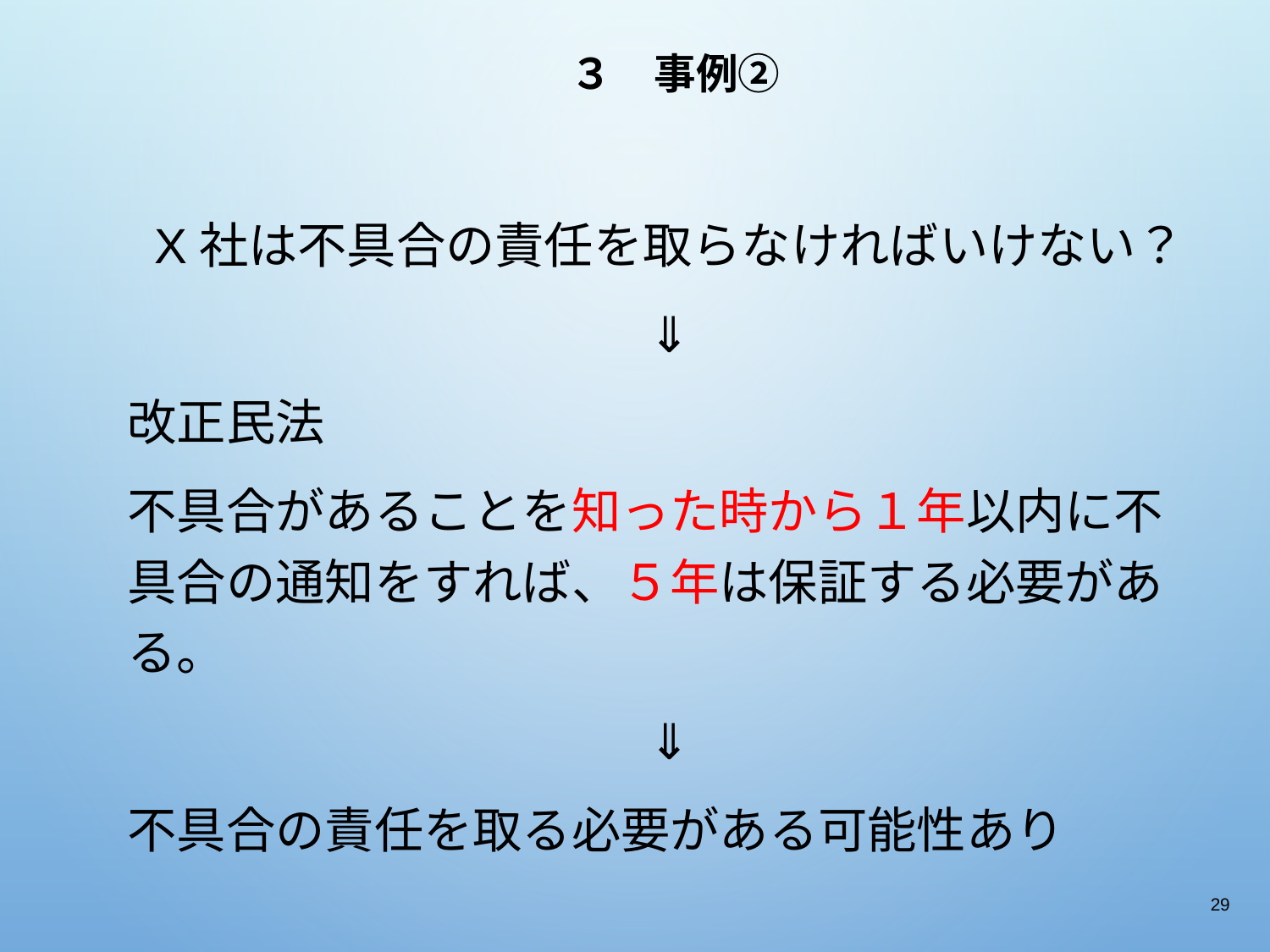

# ３　事例②
X社は不具合の責任を取らなければいけない？
⇓
改正民法
不具合があることを知った時から１年以内に不具合の通知をすれば、５年は保証する必要がある。
⇓
不具合の責任を取る必要がある可能性あり

29